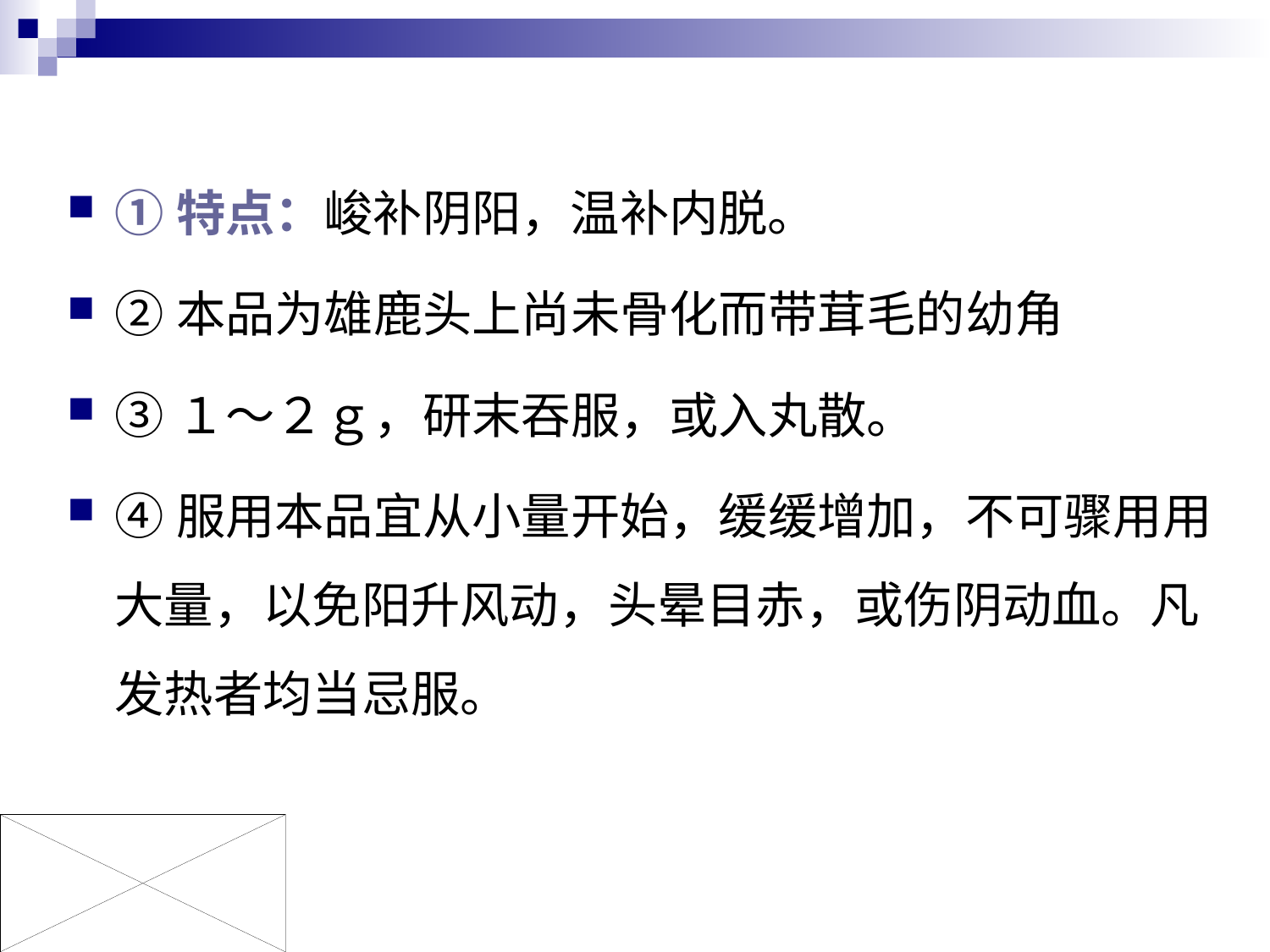

# ①特点：峻补阴阳，温补内脱。
②本品为雄鹿头上尚未骨化而带茸毛的幼角
③１～２ｇ，研末吞服，或入丸散。
④服用本品宜从小量开始，缓缓增加，不可骤用用大量，以免阳升风动，头晕目赤，或伤阴动血。凡发热者均当忌服。